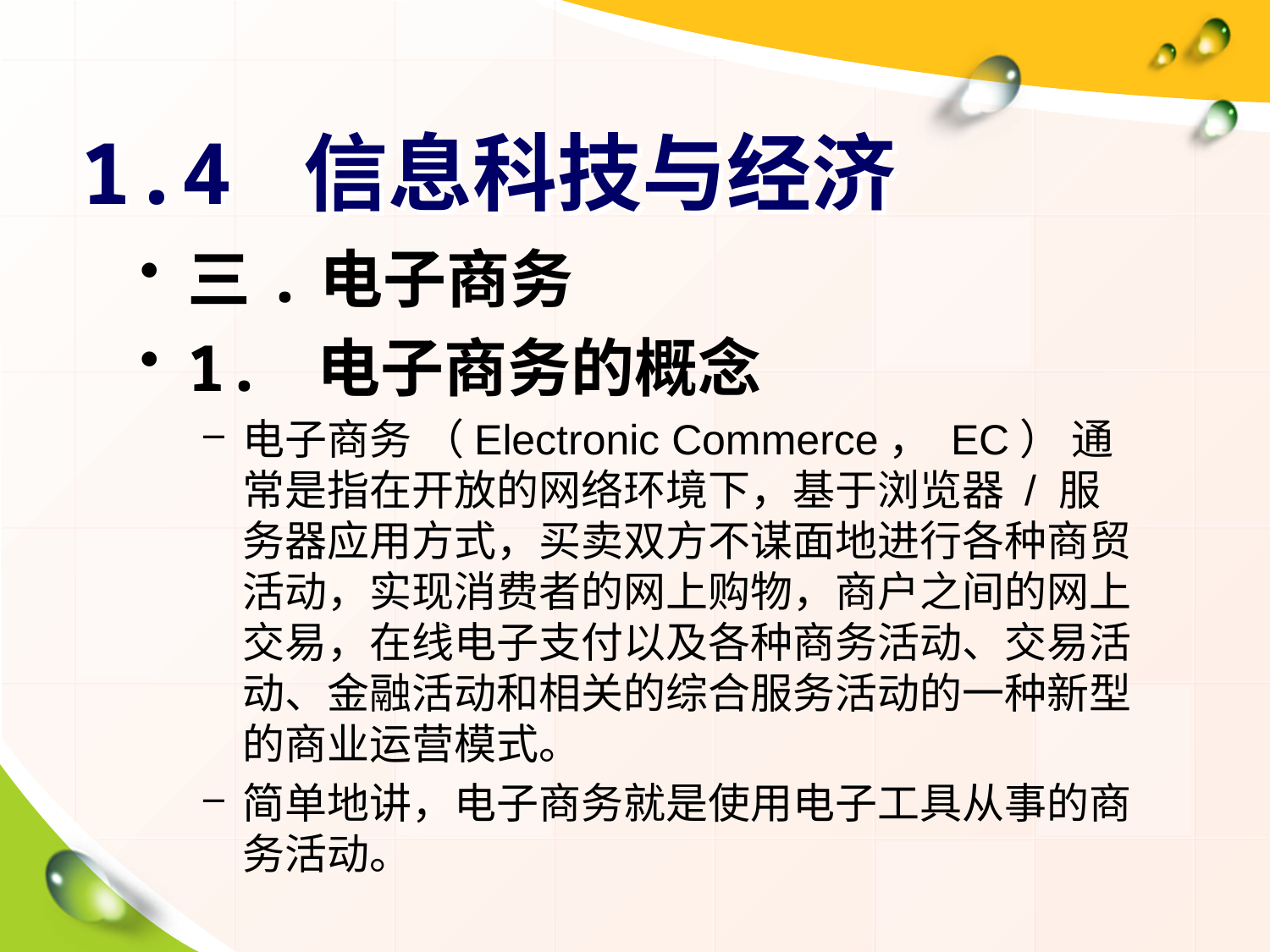

# 1.4 信息科技与经济
三.电子商务
1. 电子商务的概念
电子商务 （Electronic Commerce， EC） 通常是指在开放的网络环境下，基于浏览器 / 服务器应用方式，买卖双方不谋面地进行各种商贸活动，实现消费者的网上购物，商户之间的网上交易，在线电子支付以及各种商务活动、交易活动、金融活动和相关的综合服务活动的一种新型的商业运营模式。
简单地讲，电子商务就是使用电子工具从事的商务活动。